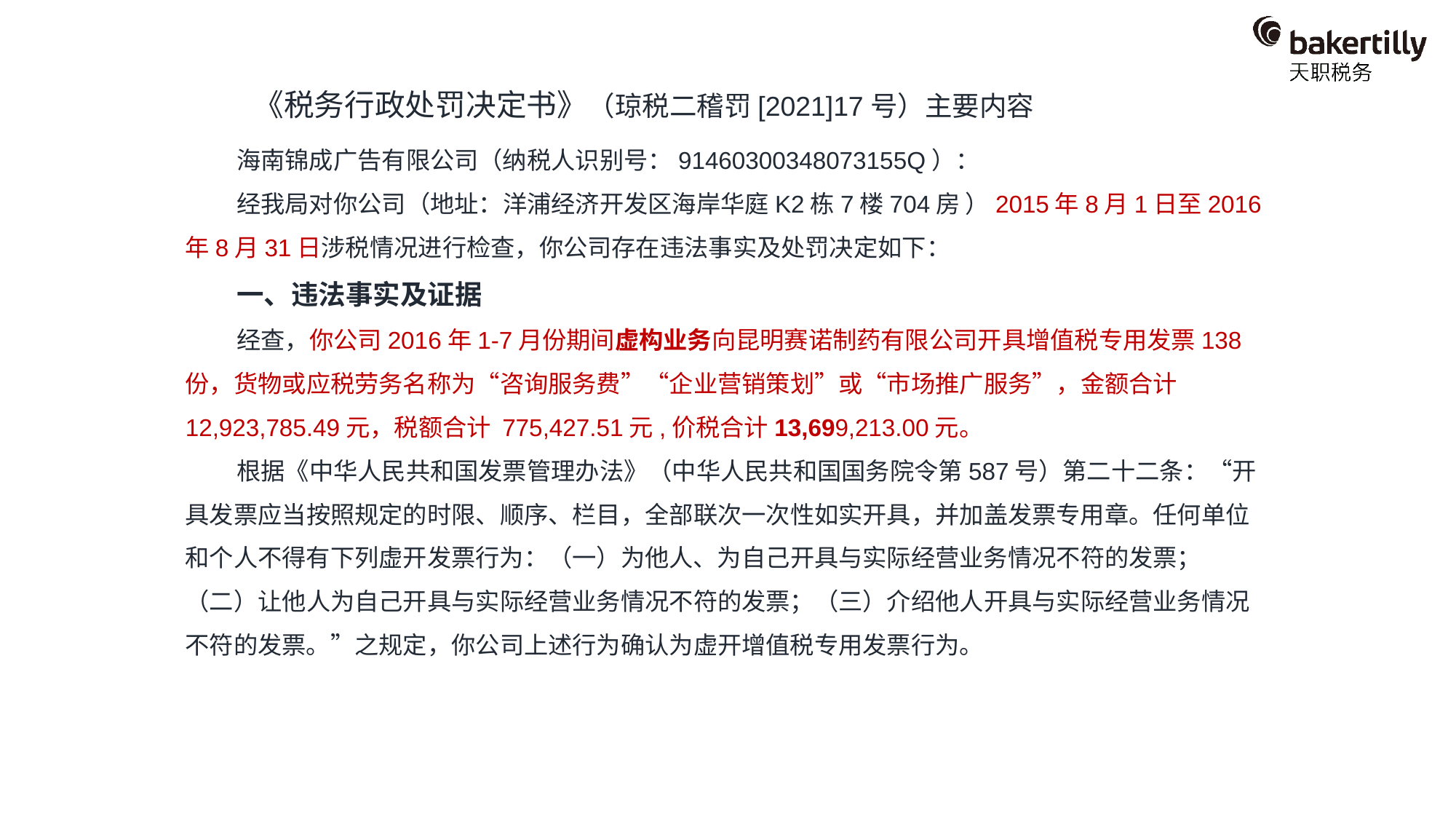

《税务行政处罚决定书》（琼税二稽罚[2021]17号）主要内容
海南锦成广告有限公司（纳税人识别号：91460300348073155Q）：
经我局对你公司（地址：洋浦经济开发区海岸华庭K2栋7楼704房 ）2015年8月1日至2016年8月31日涉税情况进行检查，你公司存在违法事实及处罚决定如下：
一、违法事实及证据
经查，你公司2016年1-7月份期间虚构业务向昆明赛诺制药有限公司开具增值税专用发票138份，货物或应税劳务名称为“咨询服务费”“企业营销策划”或“市场推广服务”，金额合计12,923,785.49元，税额合计 775,427.51元,价税合计13,699,213.00元。
根据《中华人民共和国发票管理办法》（中华人民共和国国务院令第587号）第二十二条：“开具发票应当按照规定的时限、顺序、栏目，全部联次一次性如实开具，并加盖发票专用章。任何单位和个人不得有下列虚开发票行为：（一）为他人、为自己开具与实际经营业务情况不符的发票；（二）让他人为自己开具与实际经营业务情况不符的发票；（三）介绍他人开具与实际经营业务情况不符的发票。”之规定，你公司上述行为确认为虚开增值税专用发票行为。